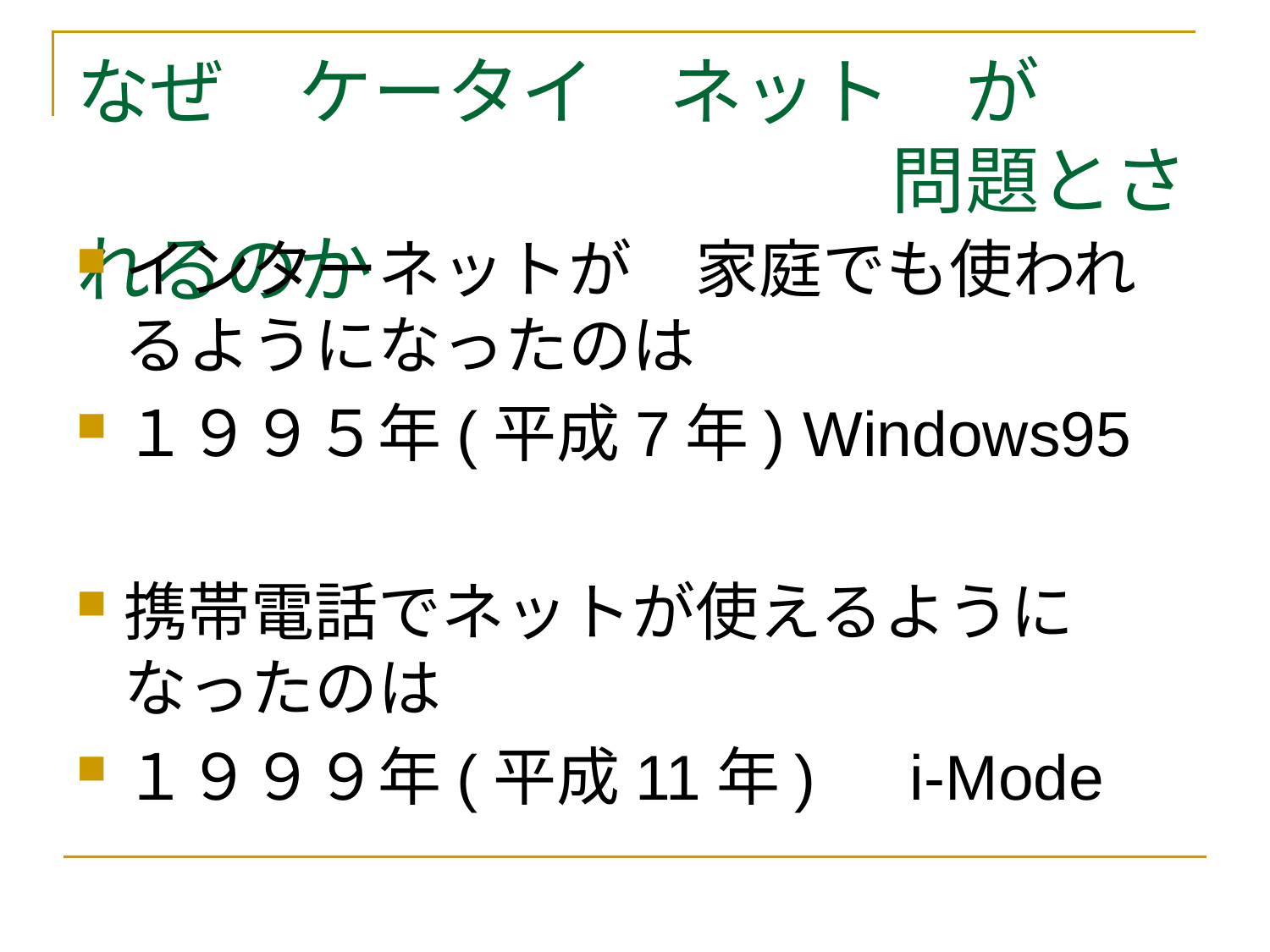

# なぜ　ケータイ　ネット　が 　　　　　　　　　　　問題とされるのか
インターネットが　家庭でも使われるようになったのは
１９９５年(平成7年) Windows95

携帯電話でネットが使えるようになったのは
１９９９年(平成11年)　i-Mode